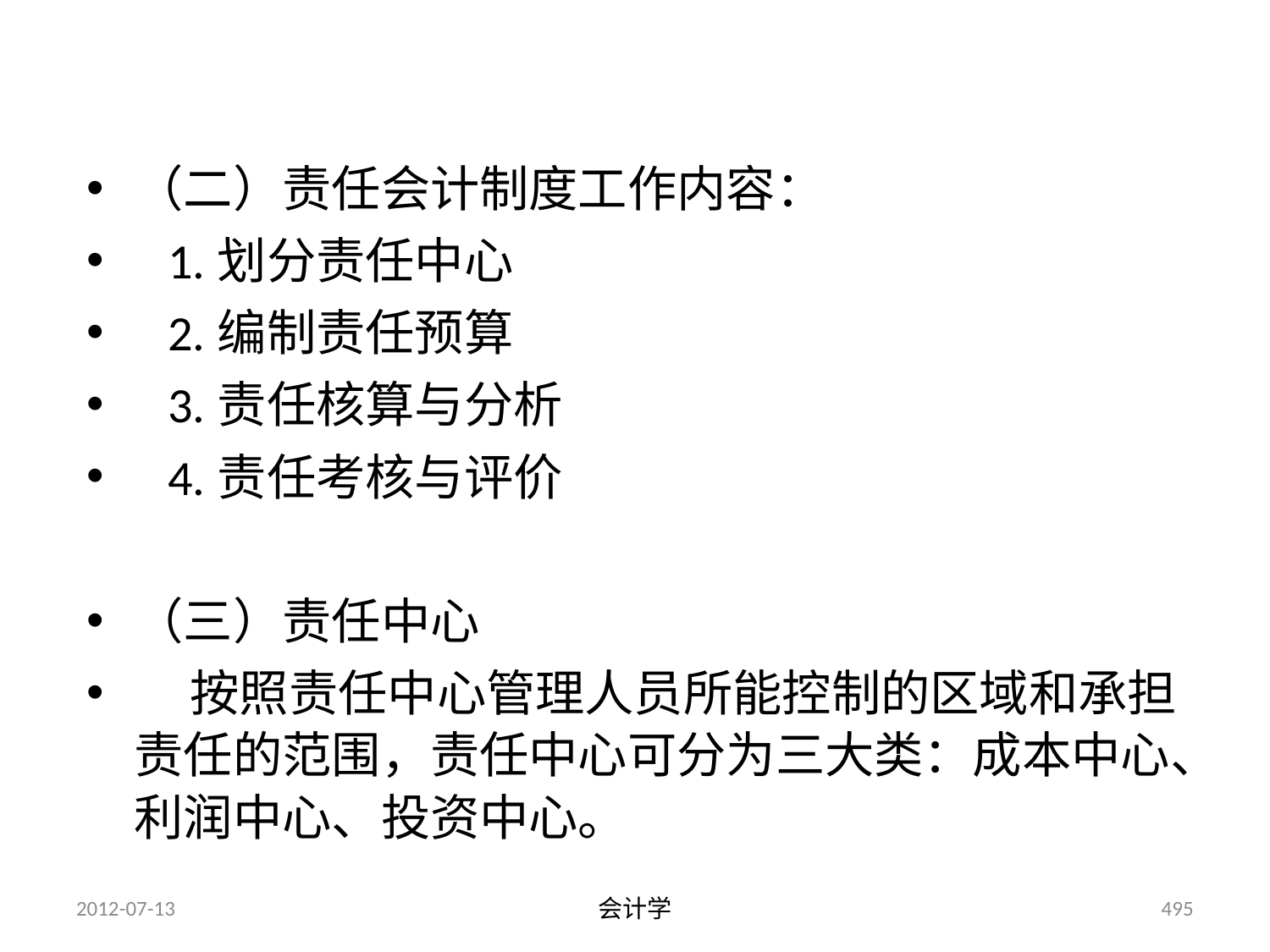

（二）责任会计制度工作内容：
   1.划分责任中心
   2.编制责任预算
   3.责任核算与分析
   4.责任考核与评价

（三）责任中心
    按照责任中心管理人员所能控制的区域和承担责任的范围，责任中心可分为三大类：成本中心、利润中心、投资中心。
2012-07-13
会计学
495